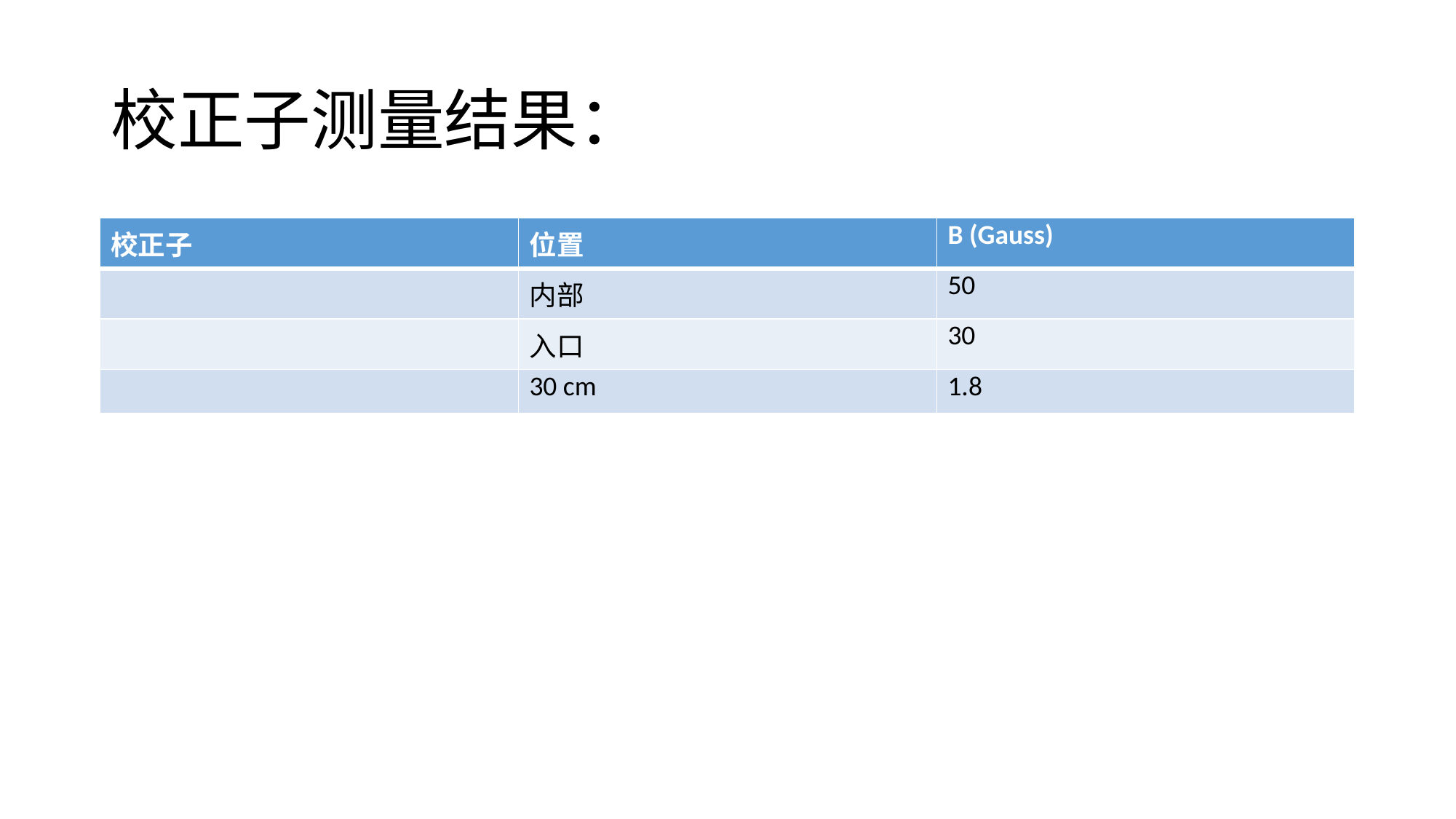

# 校正子测量结果：
| 校正子 | 位置 | B (Gauss) |
| --- | --- | --- |
|  | 内部 | 50 |
|  | 入口 | 30 |
|  | 30 cm | 1.8 |